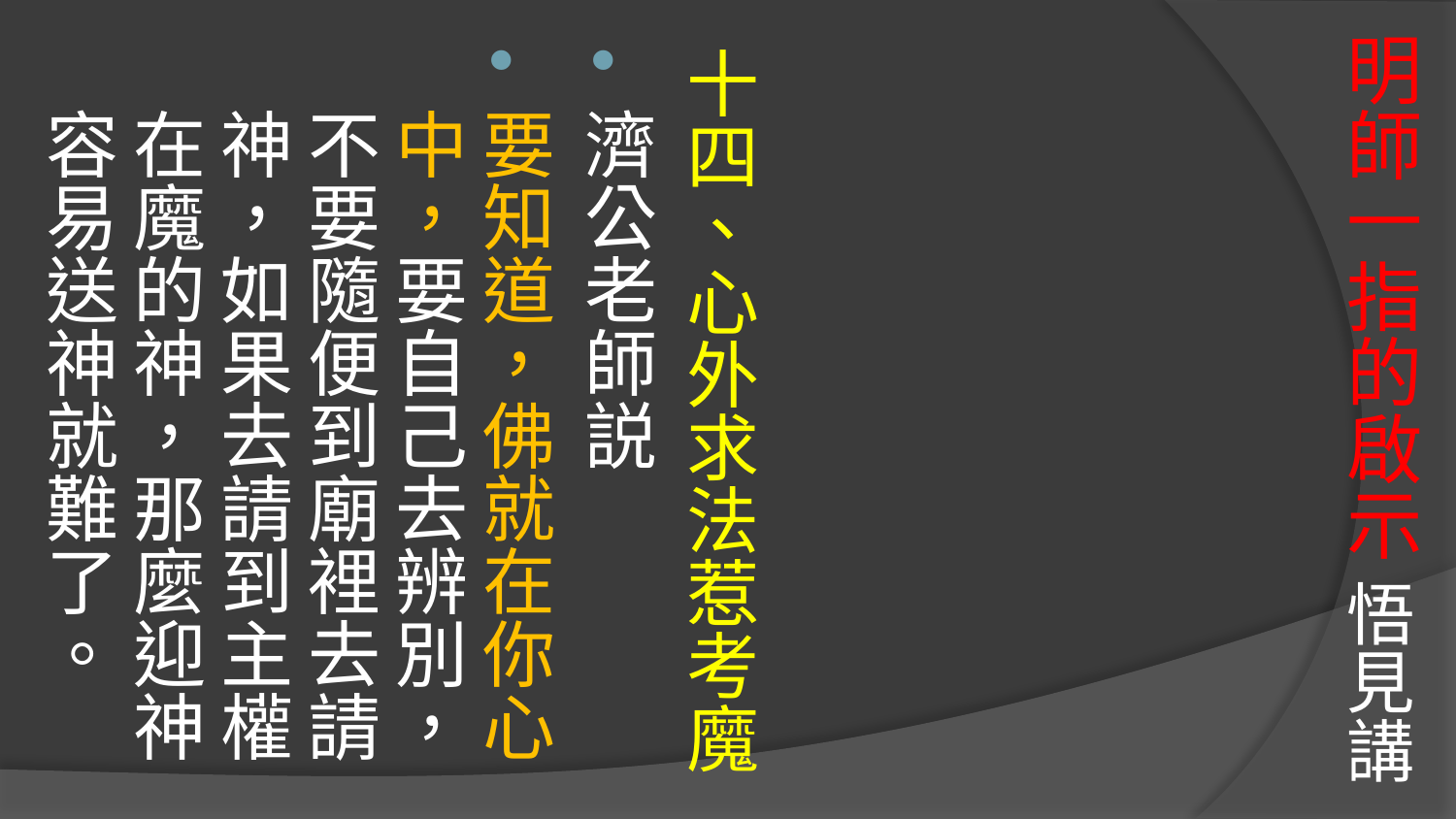

# 明師一指的啟示 悟見講
十四、心外求法惹考魔
濟公老師説
要知道，佛就在你心中，要自己去辨別，不要隨便到廟裡去請神，如果去請到主權在魔的神，那麼迎神容易送神就難了。